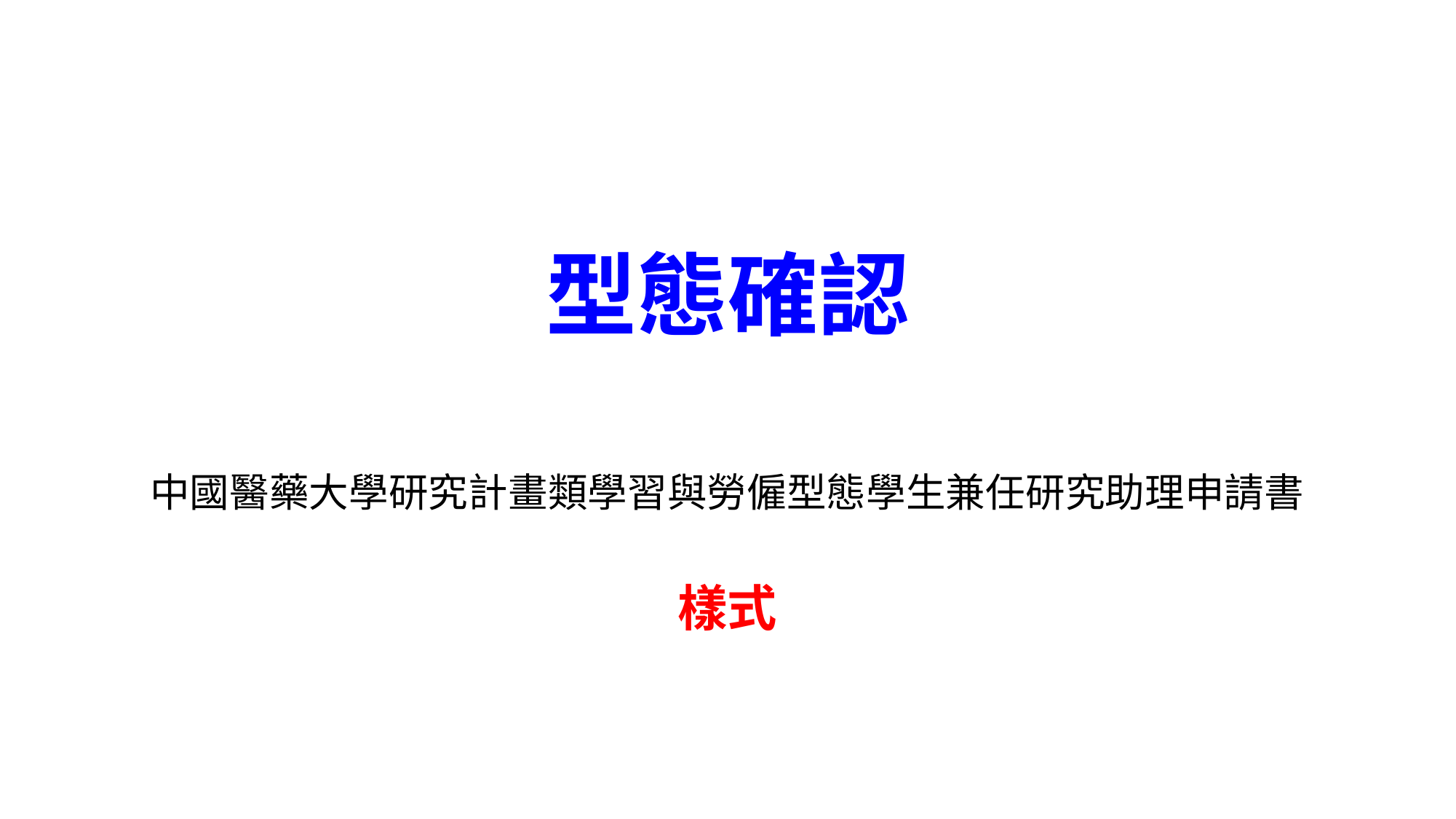

# 型態確認
中國醫藥大學研究計畫類學習與勞僱型態學生兼任研究助理申請書

樣式